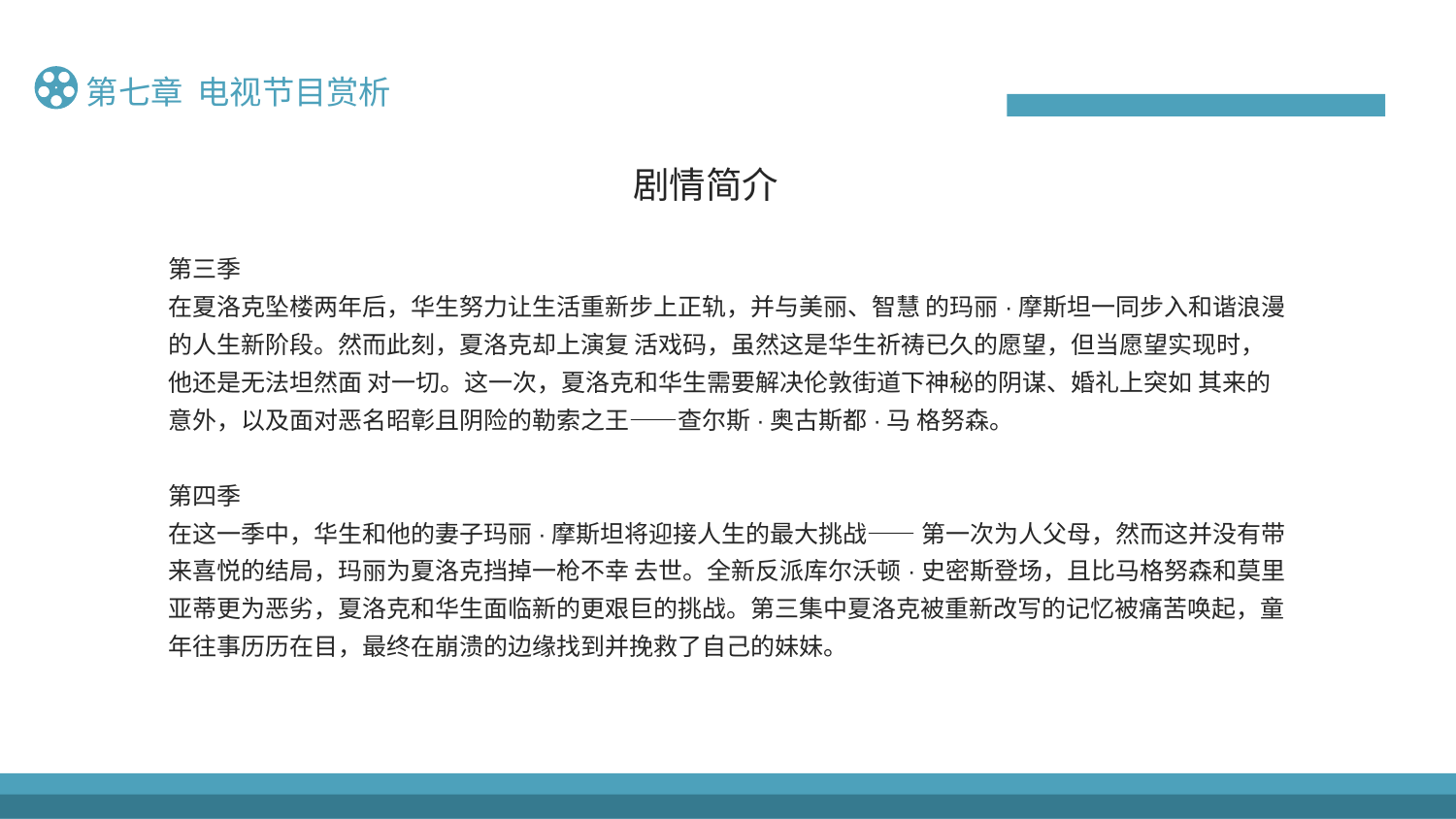

第七章  电视节目赏析

剧情简介
第三季
在夏洛克坠楼两年后，华生努力让生活重新步上正轨，并与美丽、智慧 的玛丽·摩斯坦一同步入和谐浪漫的人生新阶段。然而此刻，夏洛克却上演复 活戏码，虽然这是华生祈祷已久的愿望，但当愿望实现时，他还是无法坦然面 对一切。这一次，夏洛克和华生需要解决伦敦街道下神秘的阴谋、婚礼上突如 其来的意外，以及面对恶名昭彰且阴险的勒索之王——查尔斯·奥古斯都·马 格努森。

第四季
在这一季中，华生和他的妻子玛丽·摩斯坦将迎接人生的最大挑战—— 第一次为人父母，然而这并没有带来喜悦的结局，玛丽为夏洛克挡掉一枪不幸 去世。全新反派库尔沃顿·史密斯登场，且比马格努森和莫里亚蒂更为恶劣，夏洛克和华生面临新的更艰巨的挑战。第三集中夏洛克被重新改写的记忆被痛苦唤起，童年往事历历在目，最终在崩溃的边缘找到并挽救了自己的妹妹。